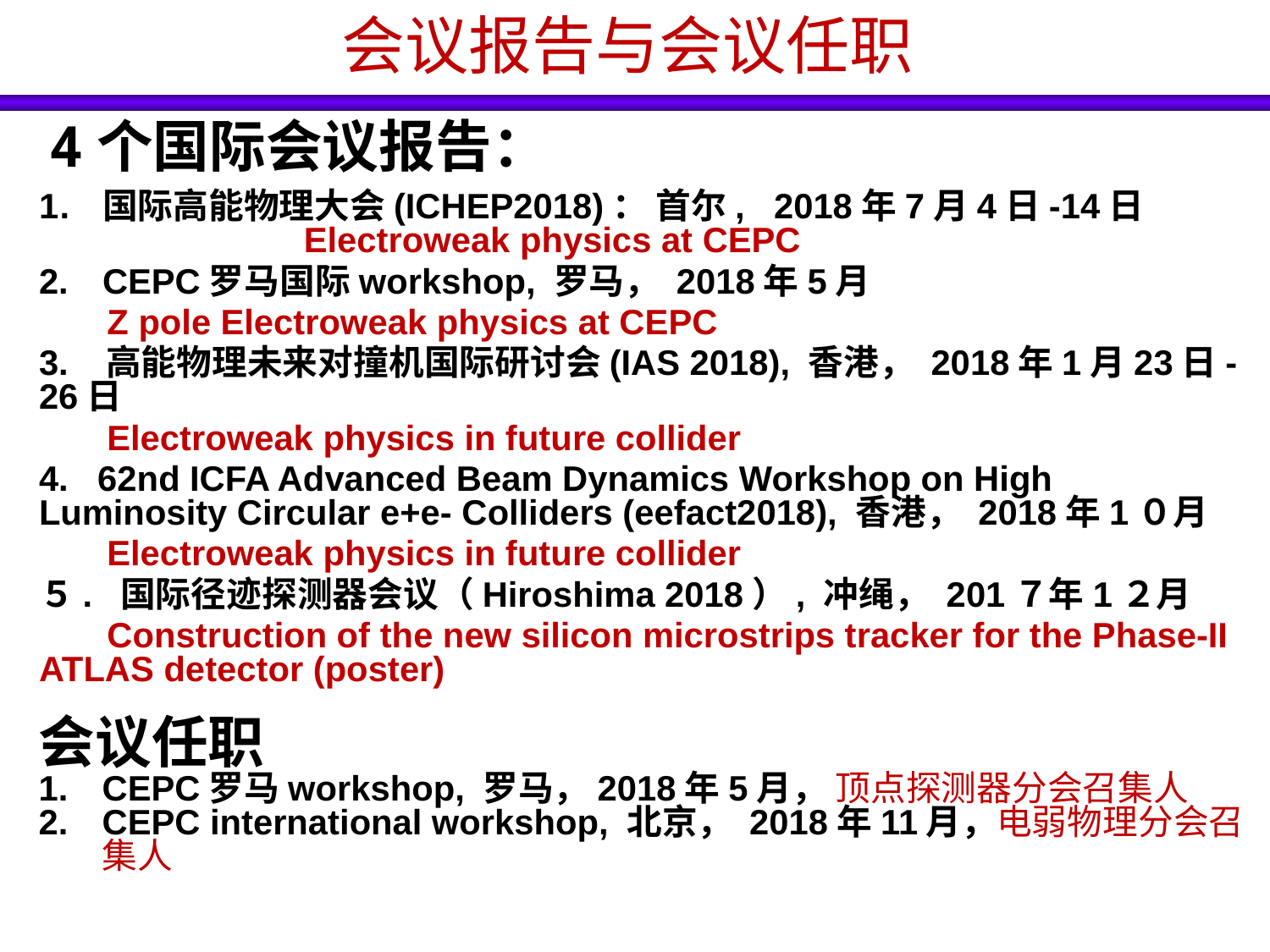

# 会议报告与会议任职
4个国际会议报告：
国际高能物理大会(ICHEP2018)： 首尔,   2018年7月4日-14日                                     Electroweak physics at CEPC
CEPC罗马国际workshop, 罗马， 2018年5月
       Z pole Electroweak physics at CEPC
3.   高能物理未来对撞机国际研讨会(IAS 2018), 香港， 2018年1月23日-26日
       Electroweak physics in future collider
4.   62nd ICFA Advanced Beam Dynamics Workshop on High Luminosity Circular e+e- Colliders (eefact2018), 香港， 2018年1０月
       Electroweak physics in future collider
５.  国际径迹探测器会议（Hiroshima 2018）, 冲绳， 201７年1２月
       Construction of the new silicon microstrips tracker for the Phase-II ATLAS detector (poster)

会议任职
CEPC罗马workshop, 罗马，2018年5月， 顶点探测器分会召集人
CEPC international workshop, 北京， 2018年11月，电弱物理分会召集人

16